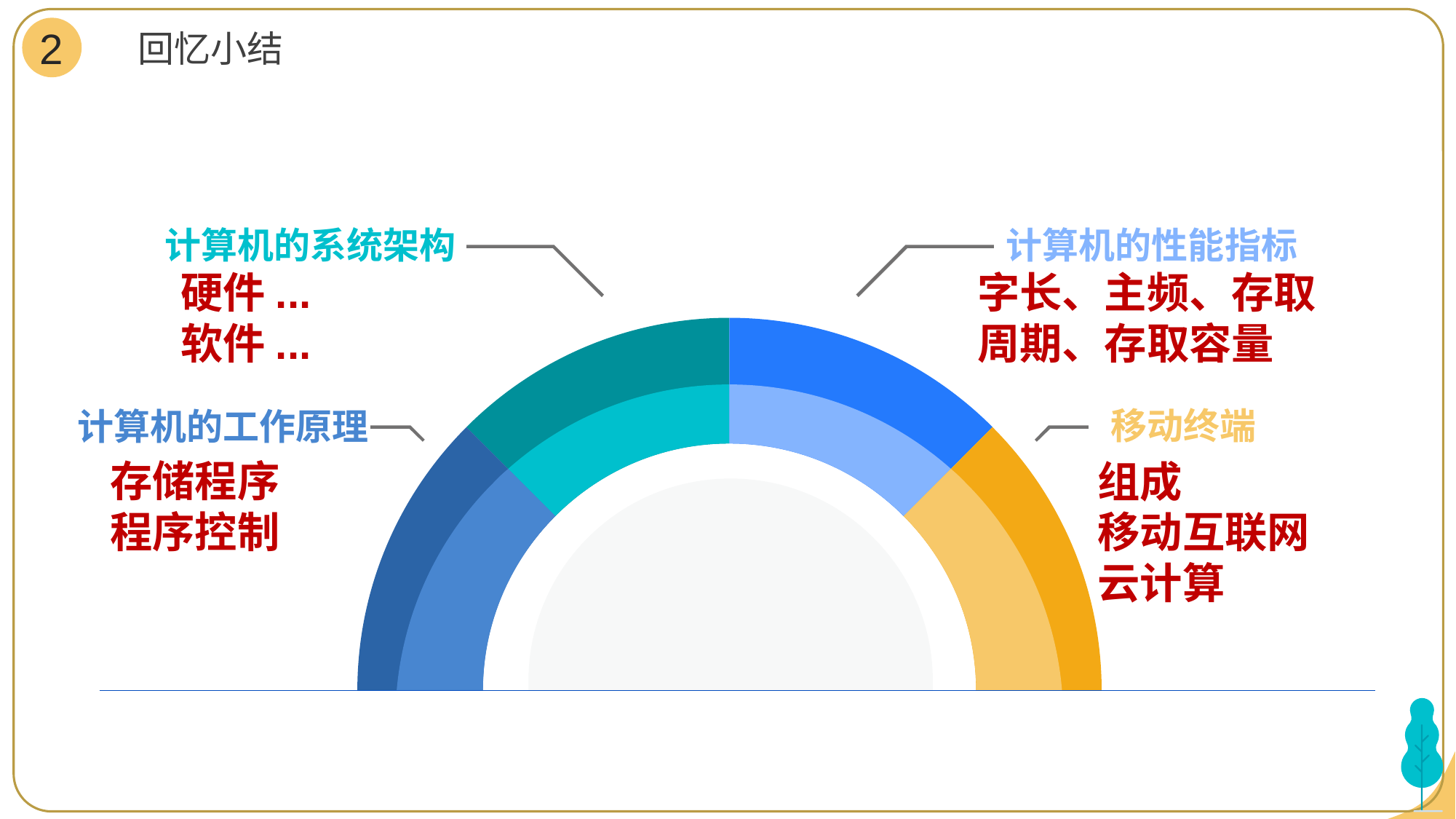

回忆小结
2
计算机的系统架构
计算机的性能指标

字长、主频、存取周期、存取容量
硬件...
软件...

移动终端
计算机的工作原理

存储程序
程序控制
组成
移动互联网
云计算